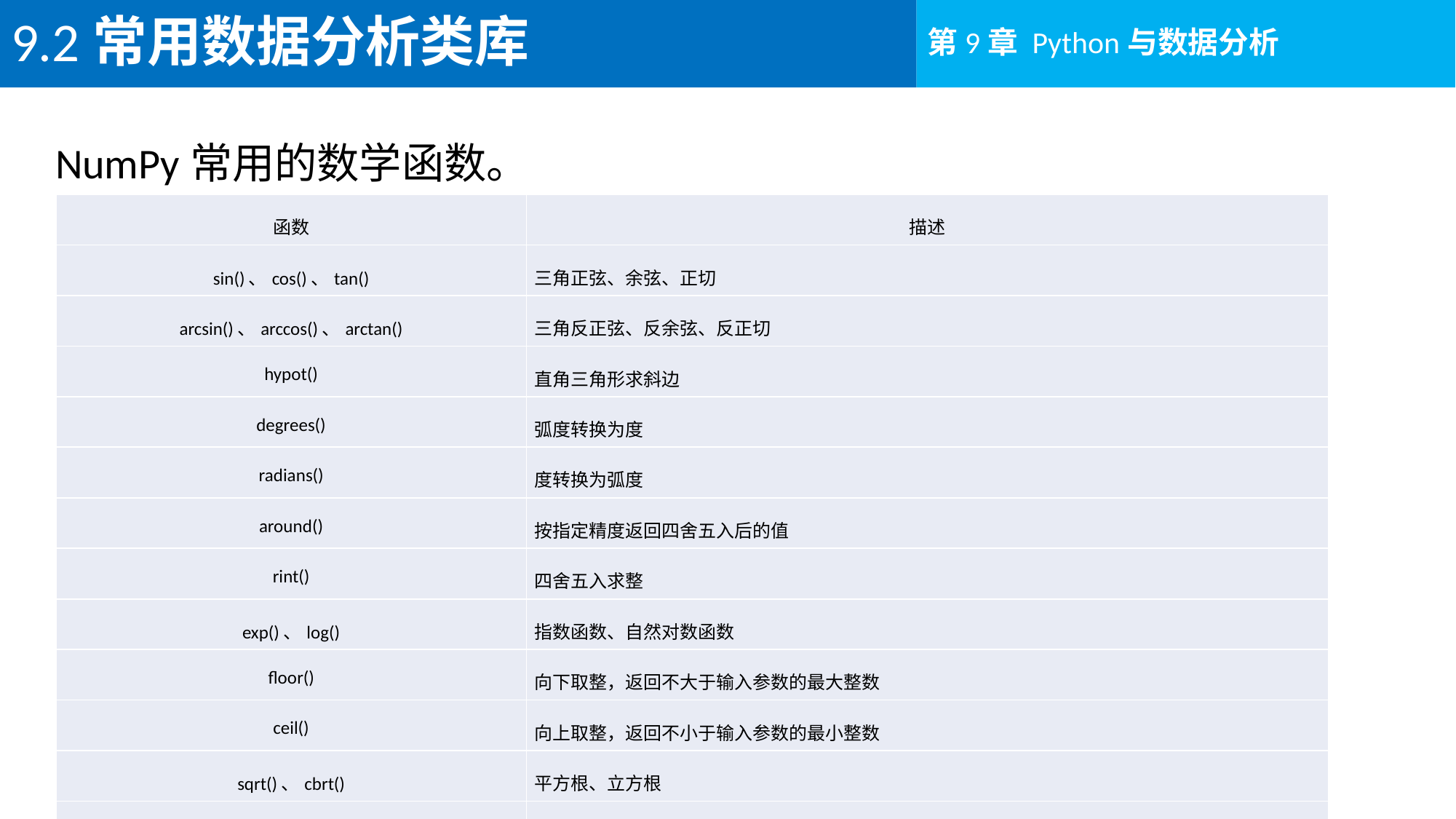

# 9.2常用数据分析类库
NumPy常用的数学函数。
| 函数 | 描述 |
| --- | --- |
| sin()、cos()、tan() | 三角正弦、余弦、正切 |
| arcsin()、arccos()、arctan() | 三角反正弦、反余弦、反正切 |
| hypot() | 直角三角形求斜边 |
| degrees() | 弧度转换为度 |
| radians() | 度转换为弧度 |
| around() | 按指定精度返回四舍五入后的值 |
| rint() | 四舍五入求整 |
| exp()、log() | 指数函数、自然对数函数 |
| floor() | 向下取整，返回不大于输入参数的最大整数 |
| ceil() | 向上取整，返回不小于输入参数的最小整数 |
| sqrt()、cbrt() | 平方根、立方根 |
| square() | 平方 |
| fbas() | 绝对值 |
| sign() | 符号函数，正数返回1，负数返回-1，零返回0 |